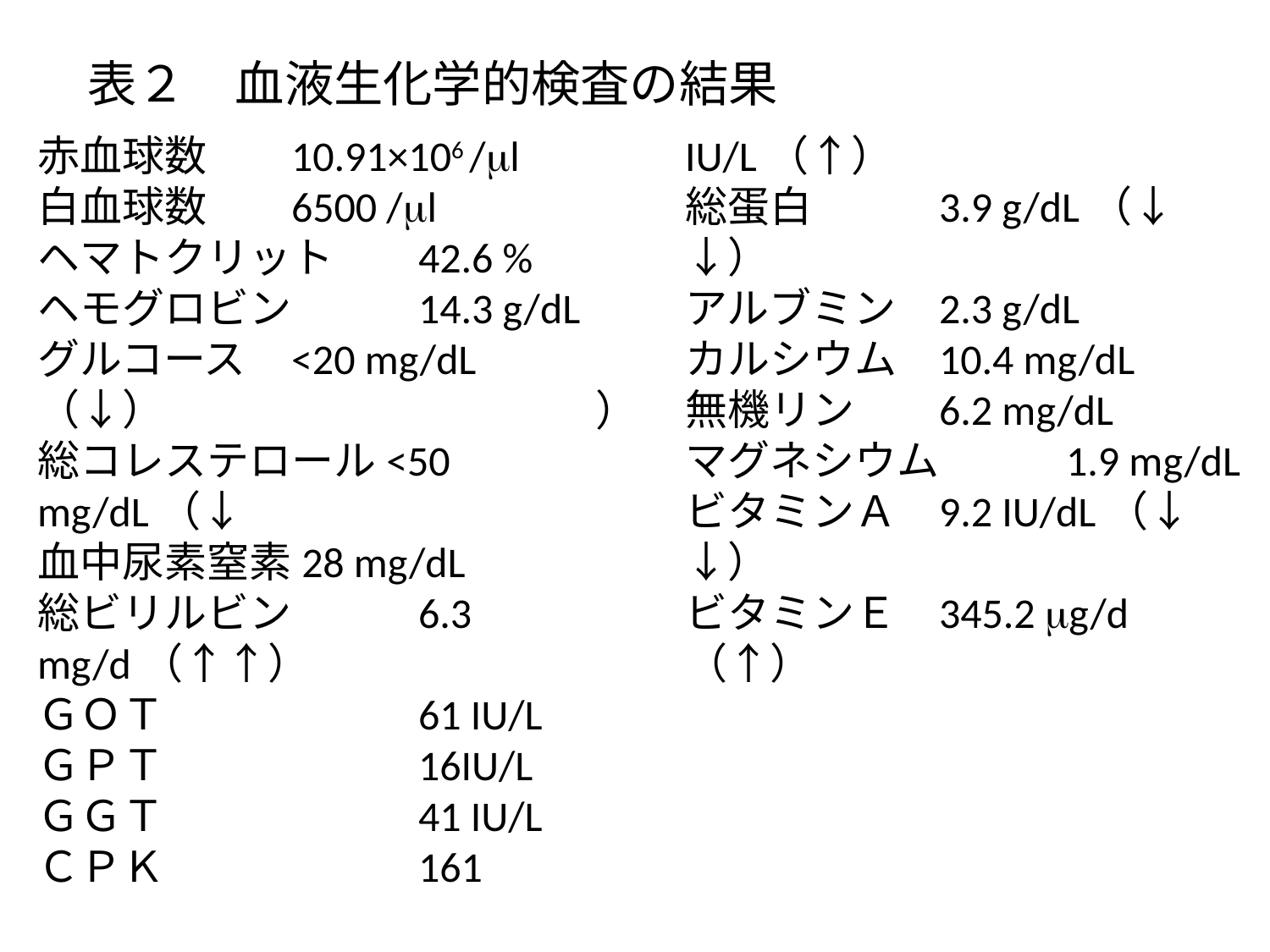

表２　血液生化学的検査の結果
赤血球数	10.91×106 /μl
白血球数	6500 /μl
ヘマトクリット	42.6 %
ヘモグロビン	14.3 g/dL
グルコース	<20 mg/dL（↓）
総コレステロール<50 mg/dL（↓
血中尿素窒素28 mg/dL
総ビリルビン	6.3 mg/d（↑↑）
ＧＯＴ		61 IU/L
ＧＰＴ		16IU/L
ＧＧＴ		41 IU/L
ＣＰＫ		161 IU/L（↑）
総蛋白	3.9 g/dL（↓↓）
アルブミン	2.3 g/dL
カルシウム	10.4 mg/dL
無機リン	6.2 mg/dL
マグネシウム	1.9 mg/dL
ビタミンＡ	9.2 IU/dL（↓↓）
ビタミンＥ	345.2 μg/d（↑）
）